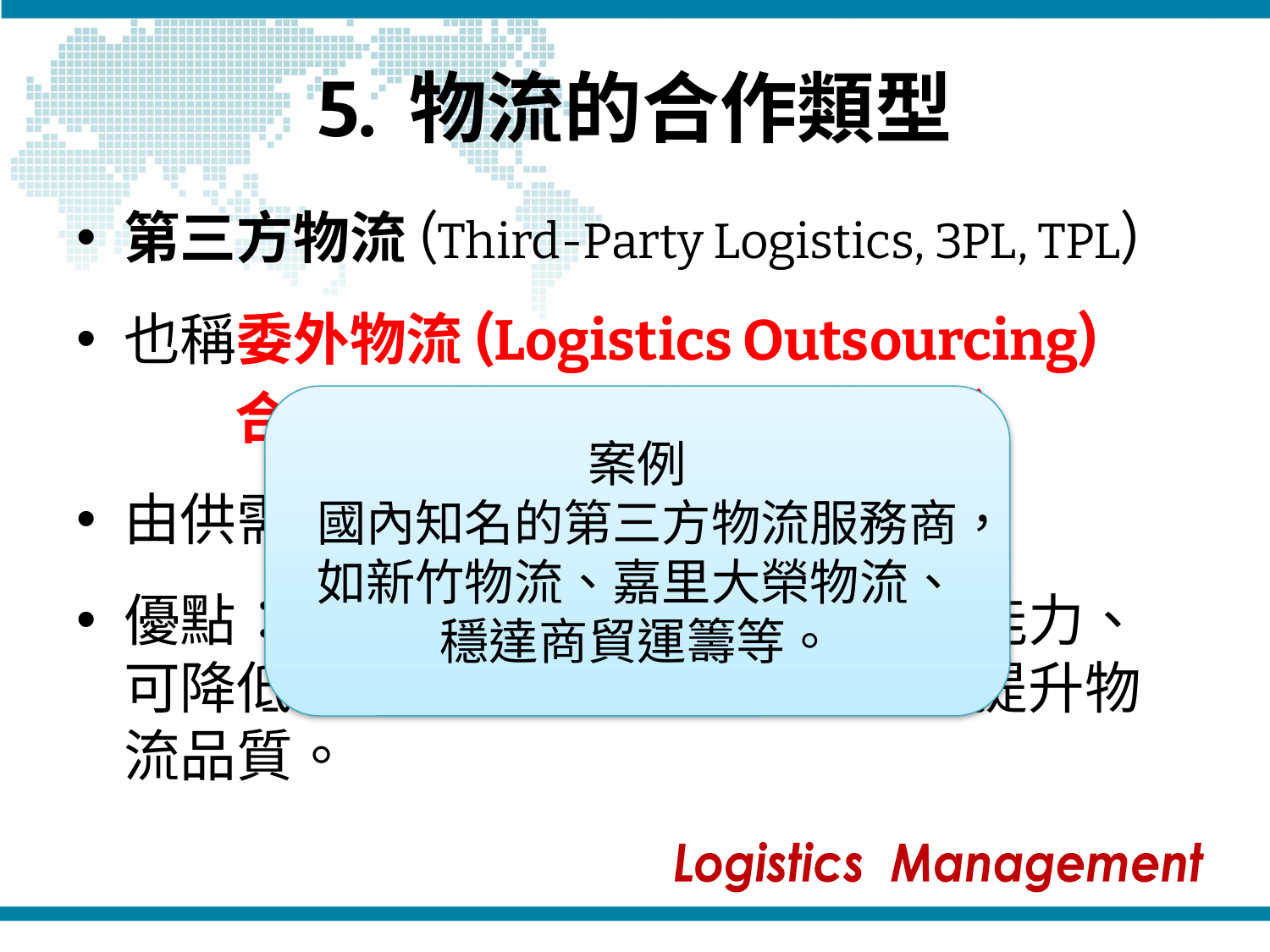

# 5. 物流的合作類型
第三方物流(Third-Party Logistics, 3PL, TPL)

也稱委外物流(Logistics Outsourcing)
	合約物流(Contract Logistics)

由供需以外的第三方進行物流服務。

優點：供、需雙方只要專注於核心能力、可降低物流投資、降低雇用人數與提升物流品質。
案例
國內知名的第三方物流服務商，如新竹物流、嘉里大榮物流、穩達商貿運籌等。